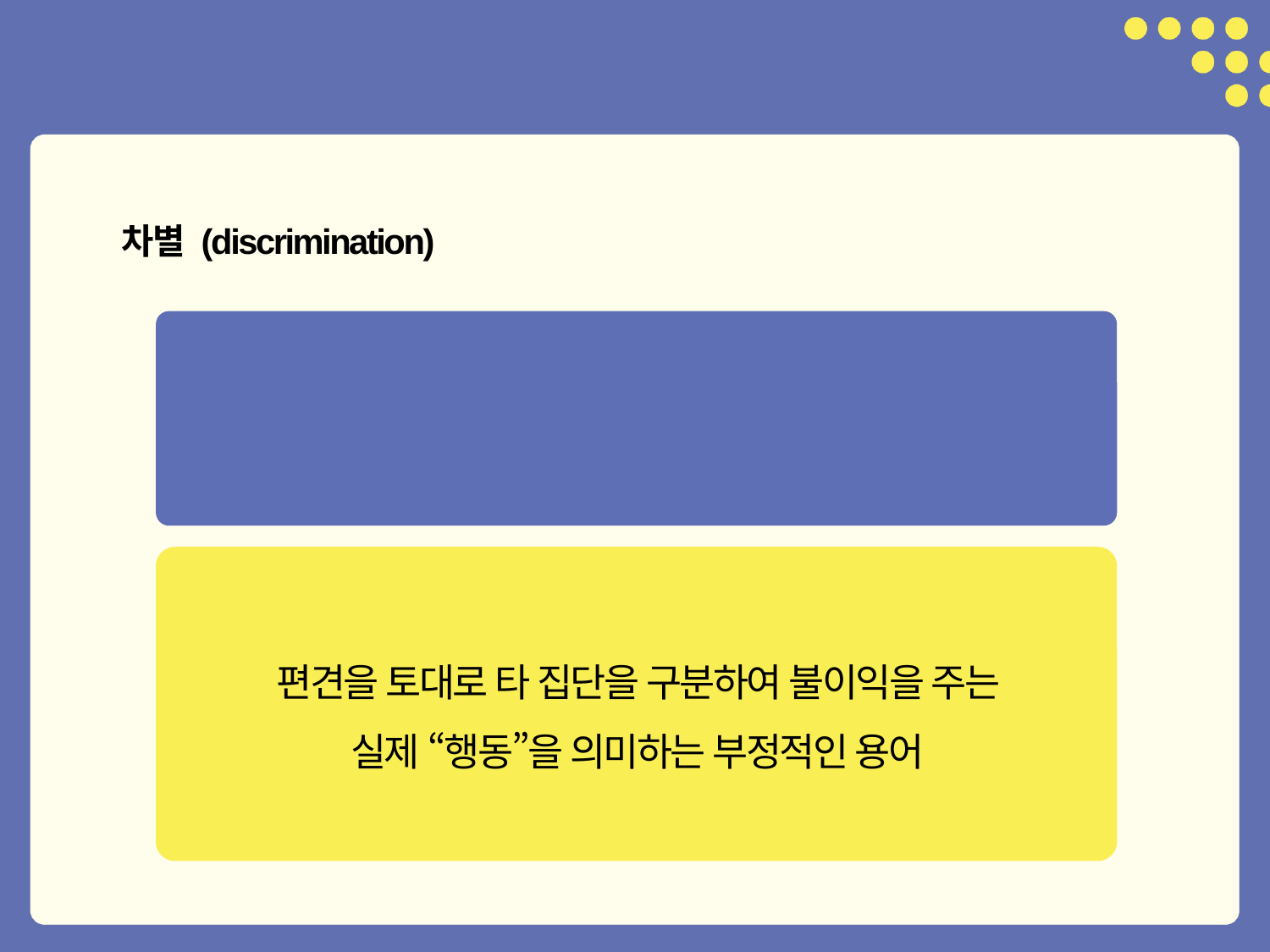

차별 (discrimination)

“노인은 고집이 세기 때문에 의사결정을 할 때 방해가 된다고 생각해 의사를 묻지 않고 의사결정에서 배제하는 것은 노인에 대한 차별이다.”

편견을 토대로 타 집단을 구분하여 불이익을 주는 실제 “행동”을 의미하는 부정적인 용어
22